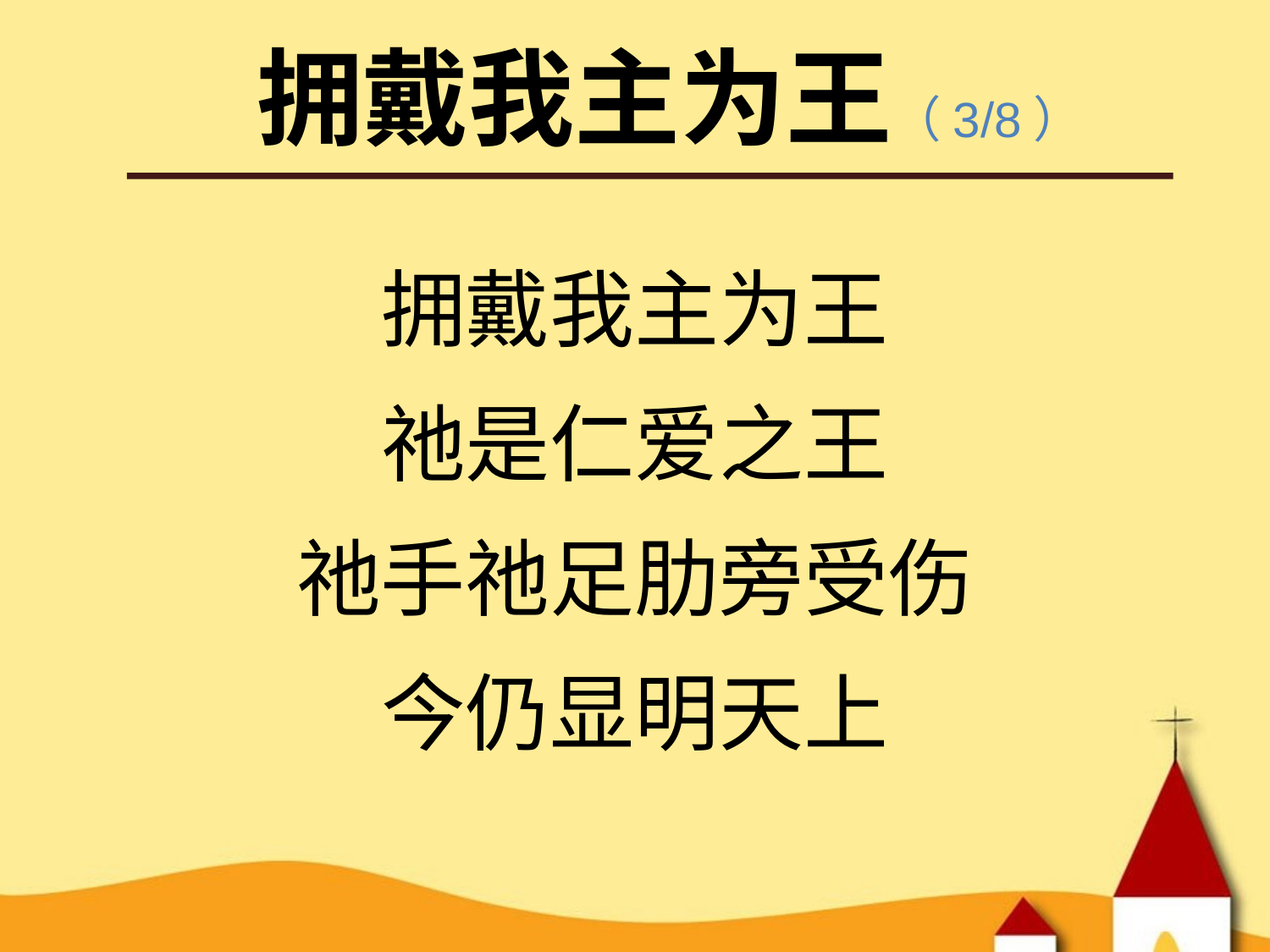

拥戴我主为王（3/8）

拥戴我主为王
祂是仁爱之王
祂手祂足肋旁受伤
今仍显明天上